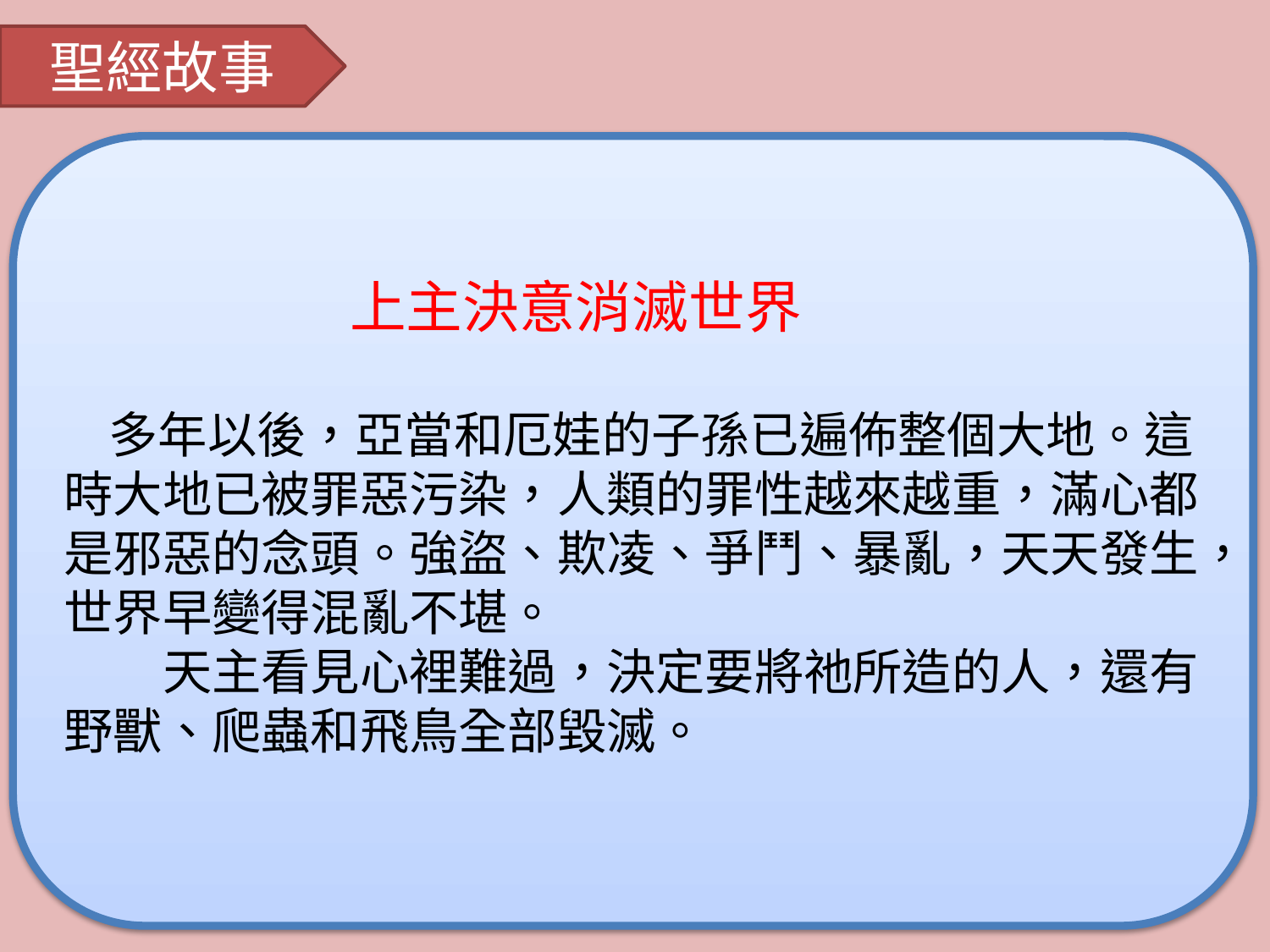

聖經故事
　上主決意消滅世界

   多年以後，亞當和厄娃的子孫已遍佈整個大地。這時大地已被罪惡污染，人類的罪性越來越重，滿心都是邪惡的念頭。強盜、欺凌、爭鬥、暴亂，天天發生，世界早變得混亂不堪。
　　天主看見心裡難過，決定要將祂所造的人，還有野獸、爬蟲和飛鳥全部毀滅。